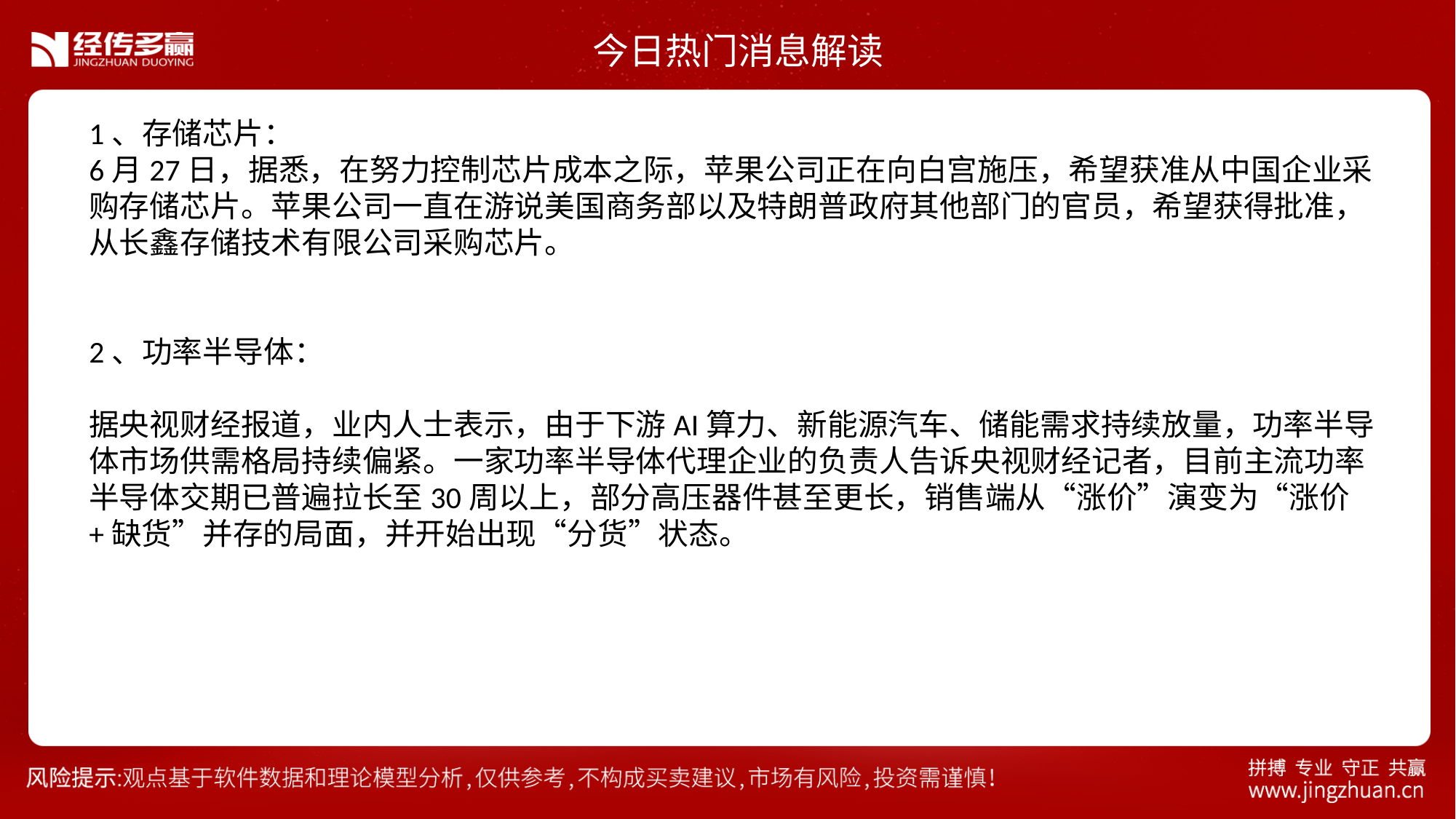

今日热门消息解读
1、存储芯片：
6月27日，据悉，在努力控制芯片成本之际，苹果公司正在向白宫施压，希望获准从中国企业采购存储芯片。苹果公司一直在游说美国商务部以及特朗普政府其他部门的官员，希望获得批准，从长鑫存储技术有限公司采购芯片。

2、功率半导体：

据央视财经报道，业内人士表示，由于下游AI算力、新能源汽车、储能需求持续放量，功率半导体市场供需格局持续偏紧。一家功率半导体代理企业的负责人告诉央视财经记者，目前主流功率半导体交期已普遍拉长至30周以上，部分高压器件甚至更长，销售端从“涨价”演变为“涨价+缺货”并存的局面，并开始出现“分货”状态。